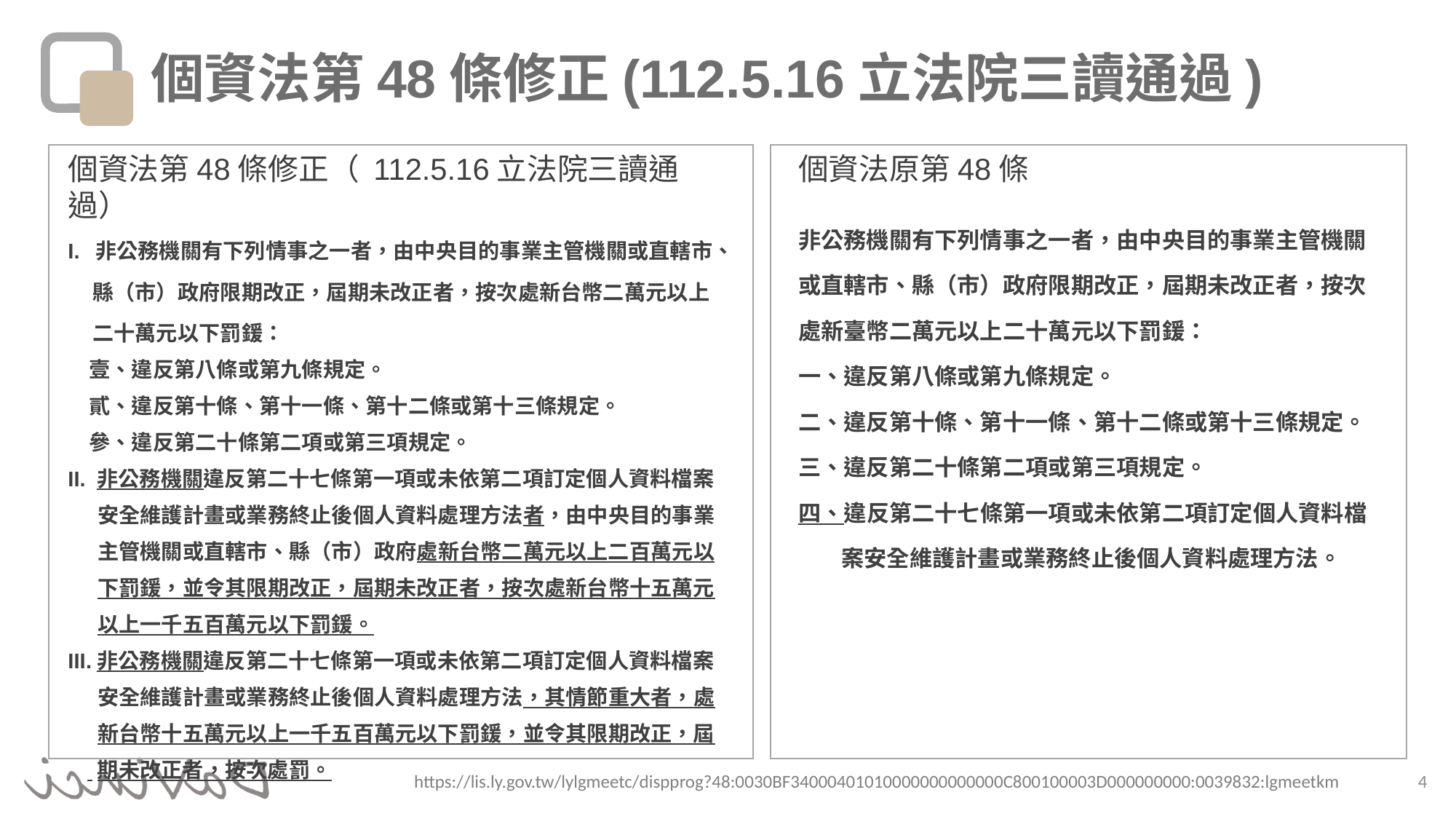

個資法第48條修正(112.5.16立法院三讀通過)
個資法第48條修正（ 112.5.16立法院三讀通過）
I.  非公務機關有下列情事之一者，由中央目的事業主管機關或直轄市、
    縣（市）政府限期改正，屆期未改正者，按次處新台幣二萬元以上
    二十萬元以下罰鍰：
、違反第八條或第九條規定。
、違反第十條、第十一條、第十二條或第十三條規定。
、違反第二十條第二項或第三項規定。
II. 非公務機關違反第二十七條第一項或未依第二項訂定個人資料檔案
     安全維護計畫或業務終止後個人資料處理方法者，由中央目的事業
     主管機關或直轄市、縣（市）政府處新台幣二萬元以上二百萬元以
     下罰鍰，並令其限期改正，屆期未改正者，按次處新台幣十五萬元
     以上一千五百萬元以下罰鍰。
III.非公務機關違反第二十七條第一項或未依第二項訂定個人資料檔案
     安全維護計畫或業務終止後個人資料處理方法，其情節重大者，處
     新台幣十五萬元以上一千五百萬元以下罰鍰，並令其限期改正，屆
     期未改正者，按次處罰。
個資法原第48條

非公務機關有下列情事之一者，由中央目的事業主管機關或直轄市、縣（市）政府限期改正，屆期未改正者，按次處新臺幣二萬元以上二十萬元以下罰鍰：
一、違反第八條或第九條規定。
二、違反第十條、第十一條、第十二條或第十三條規定。
三、違反第二十條第二項或第三項規定。
四、違反第二十七條第一項或未依第二項訂定個人資料檔案安全維護計畫或業務終止後個人資料處理方法。

4
https://lis.ly.gov.tw/lylgmeetc/dispprog?48:0030BF34000401010000000000000C800100003D000000000:0039832:lgmeetkm